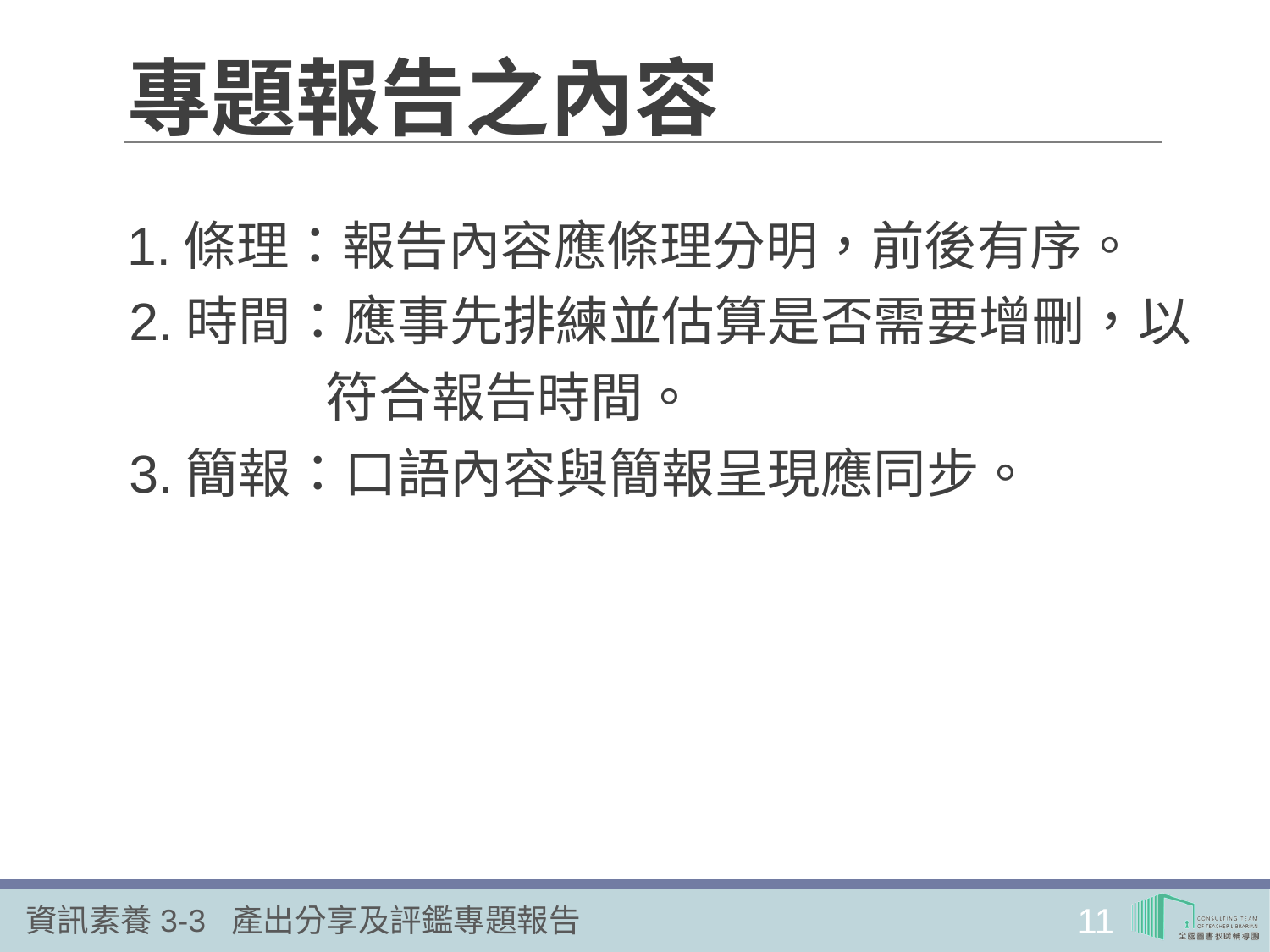

# 專題報告之內容
1.條理：報告內容應條理分明，前後有序。
 2.時間：應事先排練並估算是否需要增刪，以符合報告時間。
 3.簡報：口語內容與簡報呈現應同步。